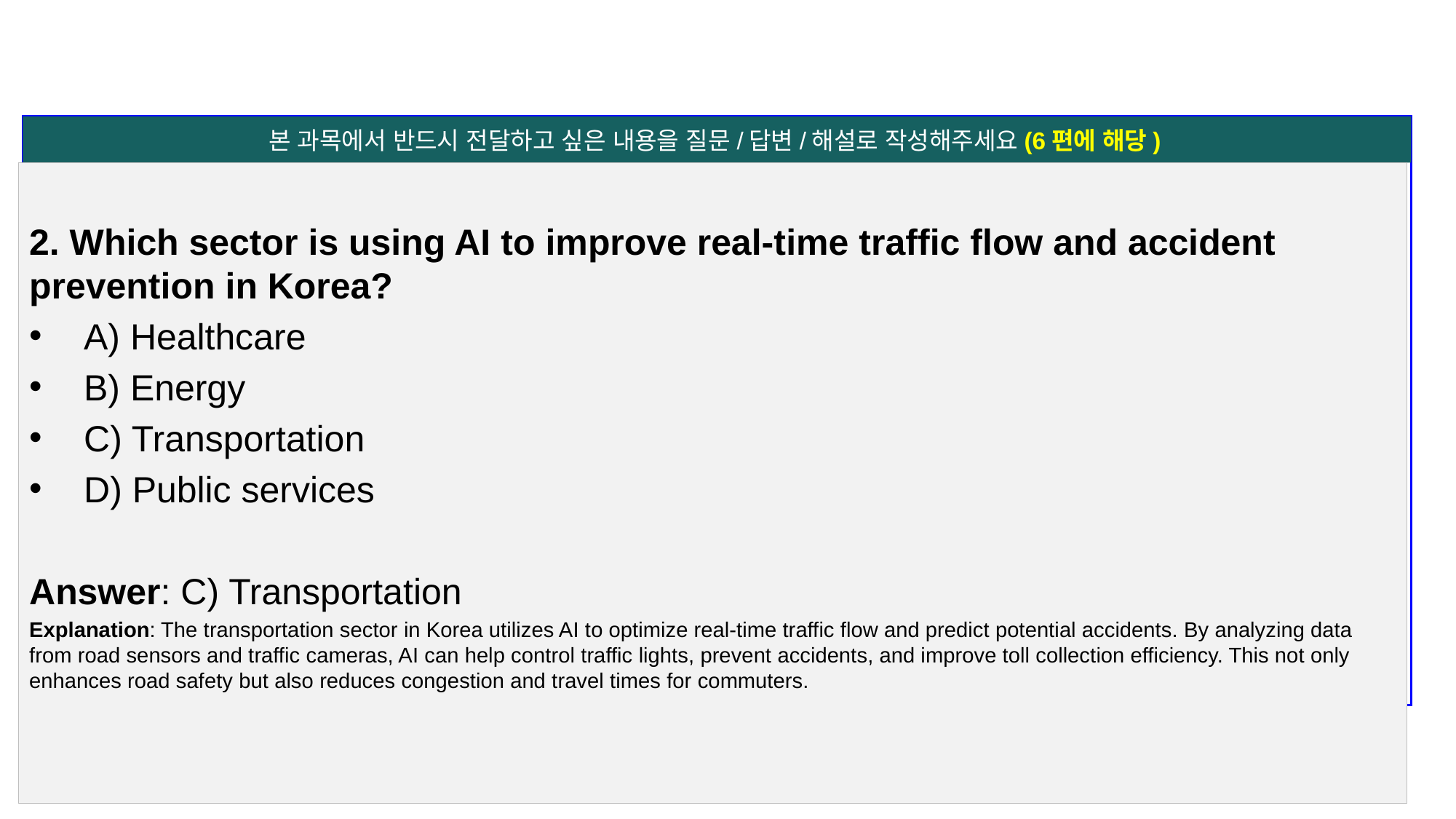

본 과목에서 반드시 전달하고 싶은 내용을 질문/답변/해설로 작성해주세요(6편에 해당)

2. Which sector is using AI to improve real-time traffic flow and accident prevention in Korea?
A) Healthcare
B) Energy
C) Transportation
D) Public services

Answer: C) Transportation
Explanation: The transportation sector in Korea utilizes AI to optimize real-time traffic flow and predict potential accidents. By analyzing data from road sensors and traffic cameras, AI can help control traffic lights, prevent accidents, and improve toll collection efficiency. This not only enhances road safety but also reduces congestion and travel times for commuters.